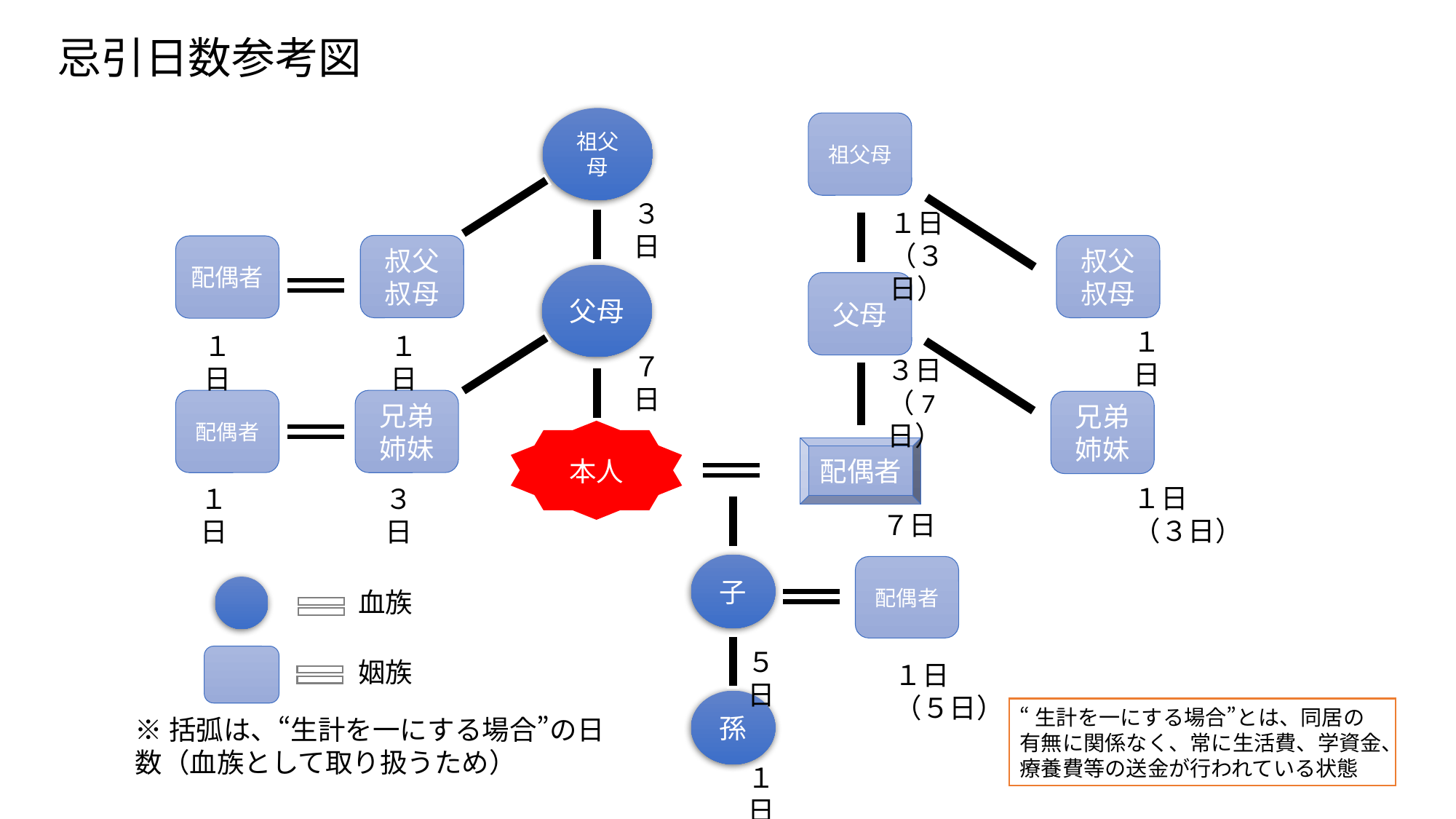

# 忌引日数参考図
祖父母
祖父母

３日
１日
（３日）

叔父叔母
叔父叔母
配偶者
父母

父母
１日
１日
１日

７日
３日
（7日）

配偶者
兄弟姉妹
兄弟姉妹

本人
配偶者

１日
（３日）
１日
３日

７日
子
配偶者

血族

５日

姻族
１日
（５日）

孫
“生計を一にする場合”とは、同居の有無に関係なく、常に生活費、学資金、療養費等の送金が行われている状態
※括弧は、“生計を一にする場合”の日数（血族として取り扱うため）
１日